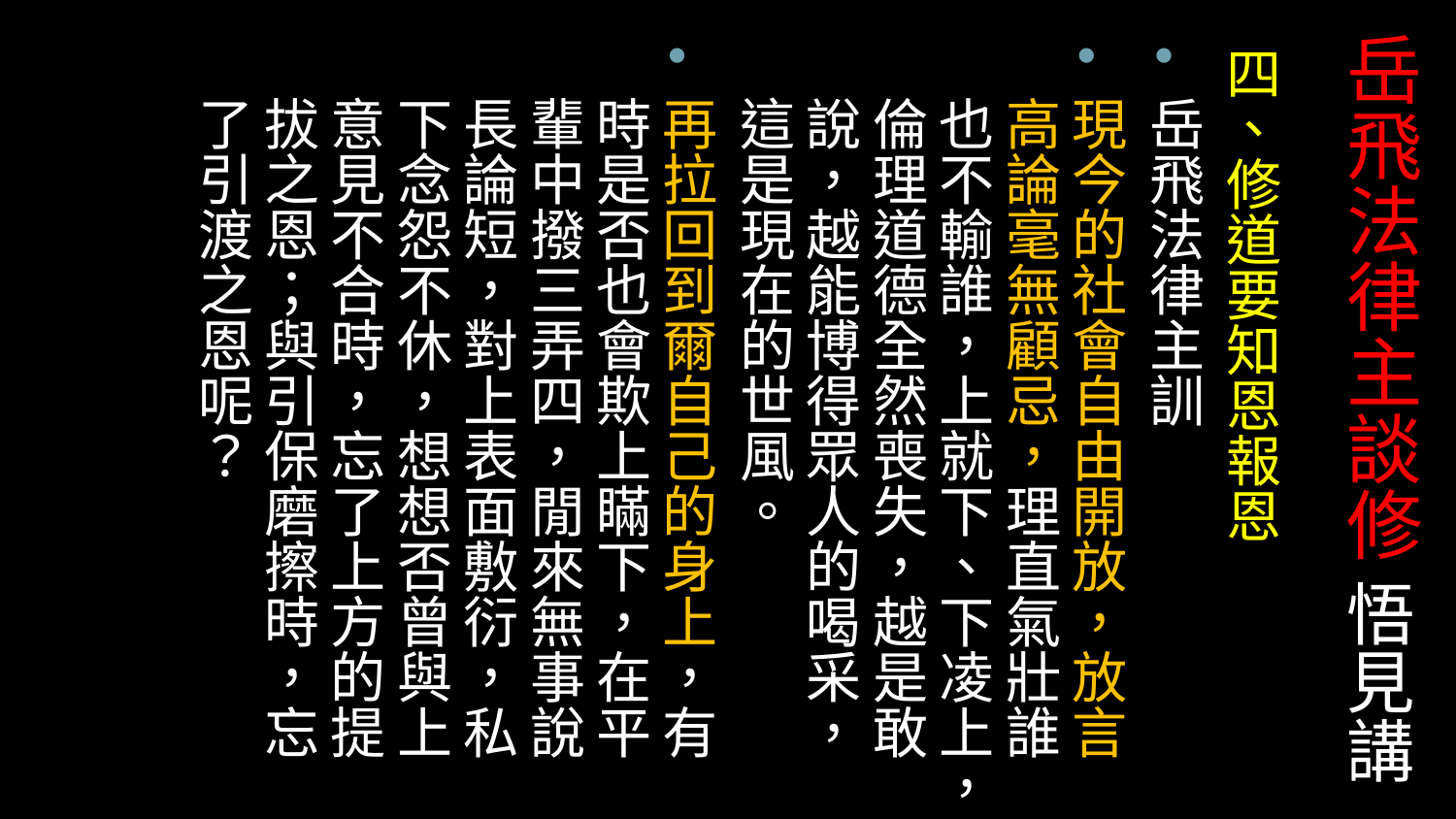

# 岳飛法律主談修 悟見講
四、修道要知恩報恩
岳飛法律主訓
現今的社會自由開放，放言高論毫無顧忌，理直氣壯誰也不輸誰，上就下、下凌上，倫理道德全然喪失，越是敢說，越能博得眾人的喝采，這是現在的世風。
再拉回到爾自己的身上，有時是否也會欺上瞞下，在平輩中撥三弄四，閒來無事說長論短，對上表面敷衍，私下念怨不休，想想否曾與上意見不合時，忘了上方的提拔之恩；與引保磨擦時，忘了引渡之恩呢？